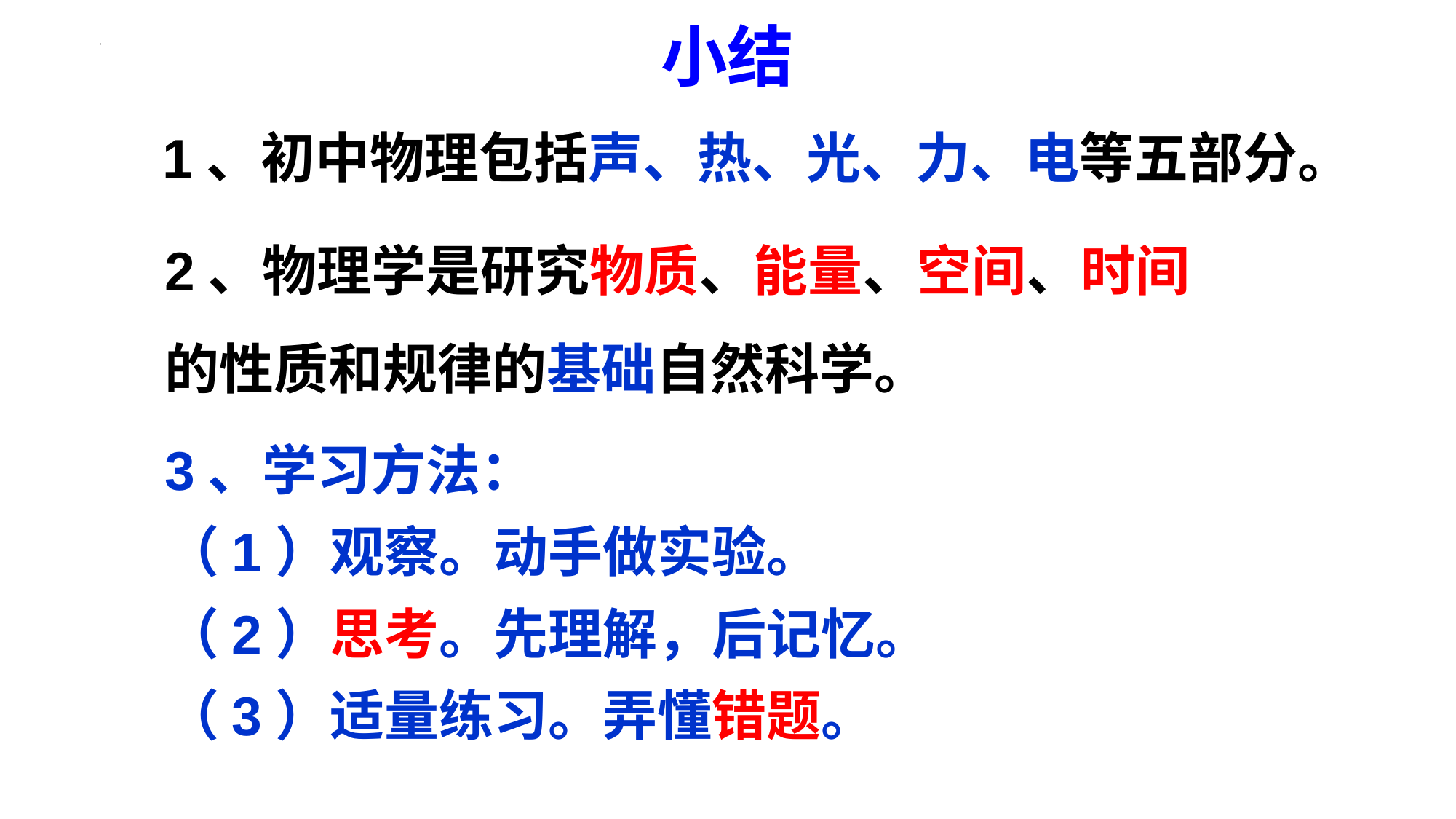

小结
1、初中物理包括声、热、光、力、电等五部分。
2、物理学是研究物质、能量、空间、时间
的性质和规律的基础自然科学。
3、学习方法：
（1）观察。动手做实验。
（2）思考。先理解，后记忆。
（3）适量练习。弄懂错题。